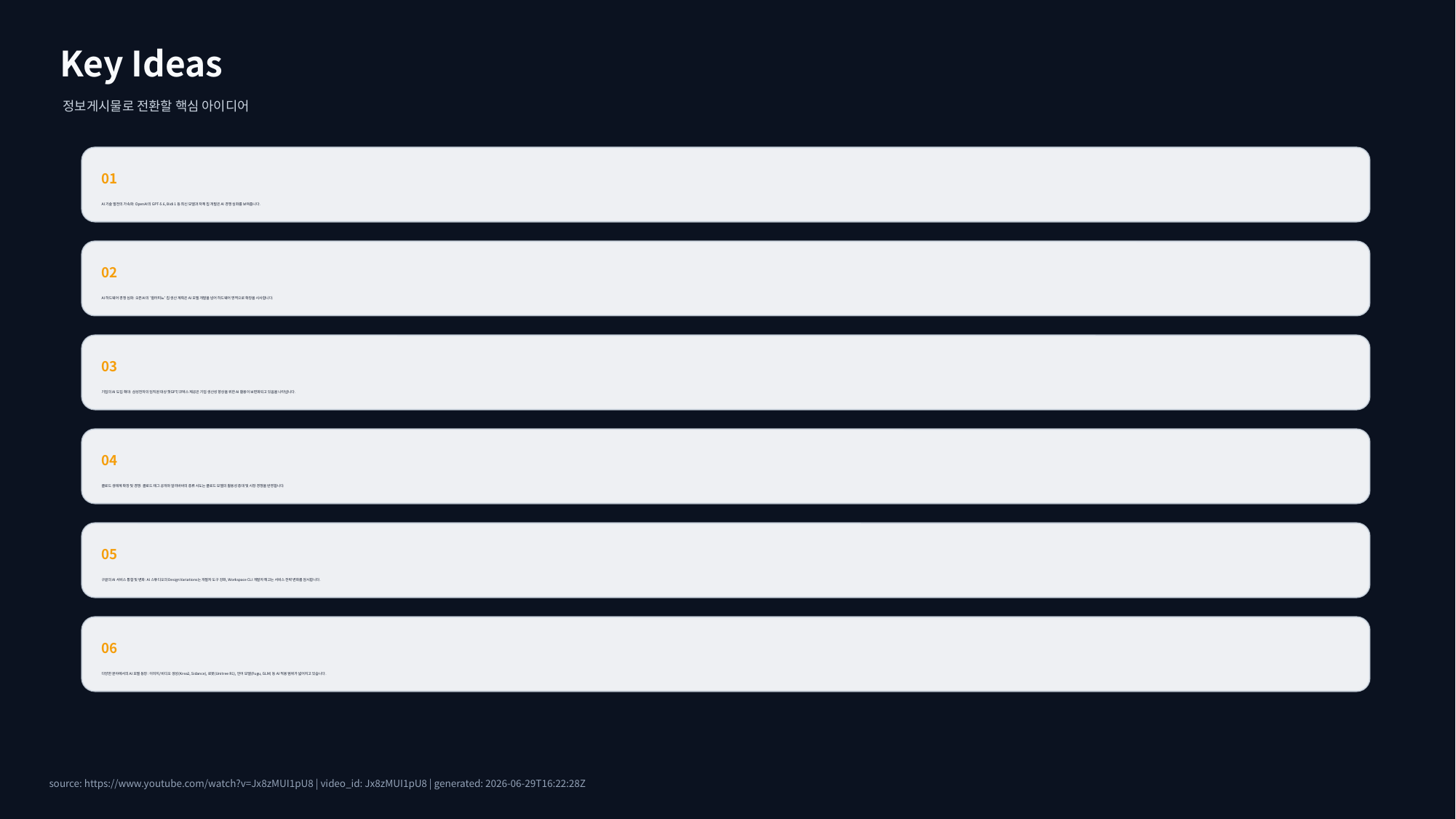

Key Ideas
정보게시물로 전환할 핵심 아이디어

01
AI 기술 발전의 가속화: OpenAI의 GPT-5.6, Bidi 1 등 최신 모델과 자체 칩 개발은 AI 경쟁 심화를 보여줍니다.

02
AI 하드웨어 경쟁 심화: 오픈AI의 '할라피뇨' 칩 생산 계획은 AI 모델 개발을 넘어 하드웨어 영역으로 확장을 시사합니다.

03
기업의 AI 도입 확대: 삼성전자의 임직원 대상 챗GPT/코덱스 제공은 기업 생산성 향상을 위한 AI 활용이 보편화되고 있음을 나타냅니다.

04
클로드 생태계 확장 및 경쟁: 클로드 태그 공개와 알리바바의 증류 시도는 클로드 모델의 활용성 증대 및 시장 경쟁을 반영합니다.

05
구글의 AI 서비스 통합 및 변화: AI 스튜디오의 Design Variations는 개발자 도구 강화, Workspace CLI 개발자 해고는 서비스 전략 변화를 암시합니다.

06
다양한 분야에서의 AI 모델 등장: 이미지/비디오 생성(Krea2, Sidance), 로봇(Unitree R1), 언어 모델(Fugu, GLM) 등 AI 적용 범위가 넓어지고 있습니다.
source: https://www.youtube.com/watch?v=Jx8zMUI1pU8 | video_id: Jx8zMUI1pU8 | generated: 2026-06-29T16:22:28Z